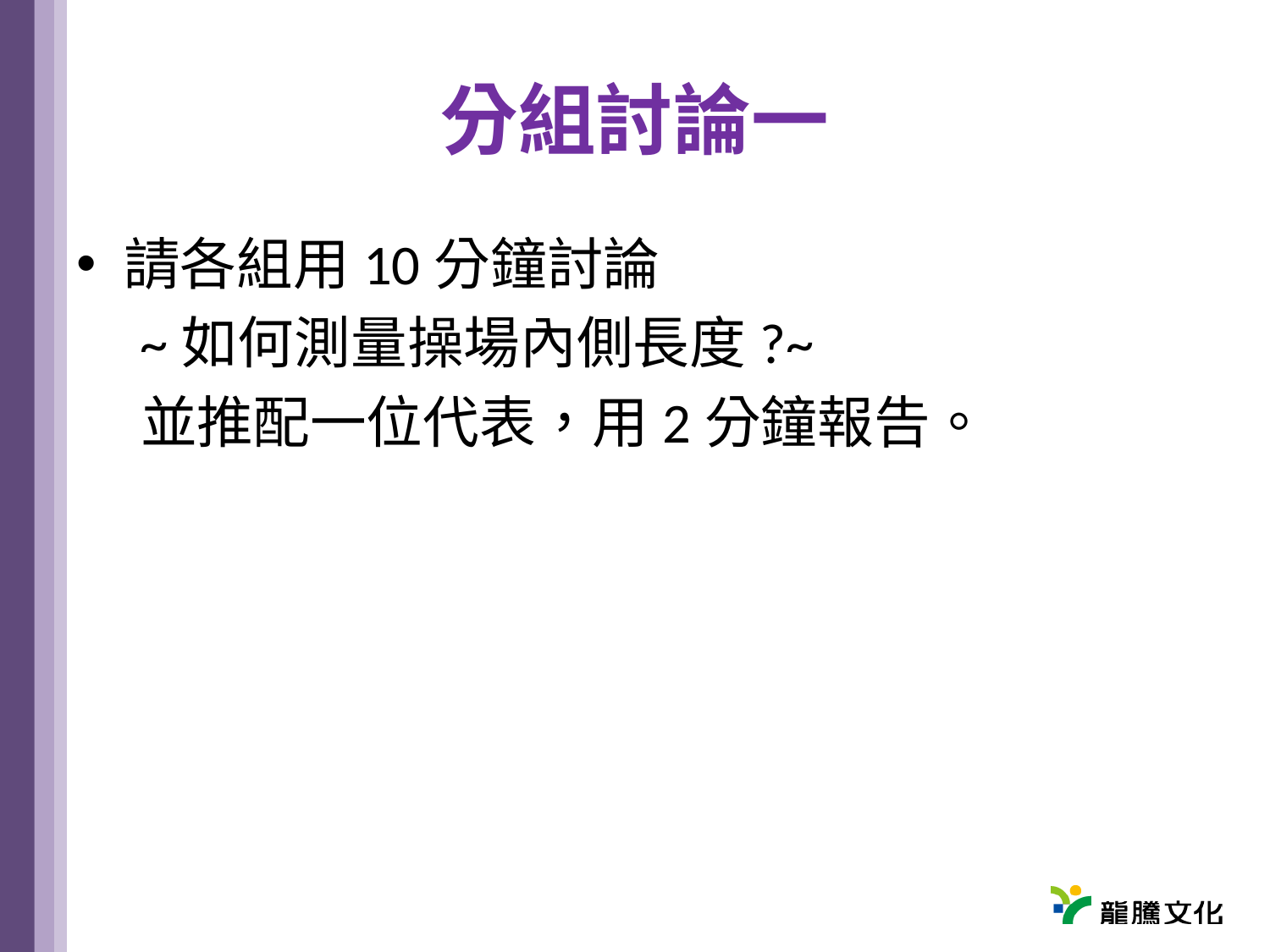

# 分組討論一
請各組用10分鐘討論
     ~如何測量操場內側長度?~
    並推配一位代表，用2分鐘報告。